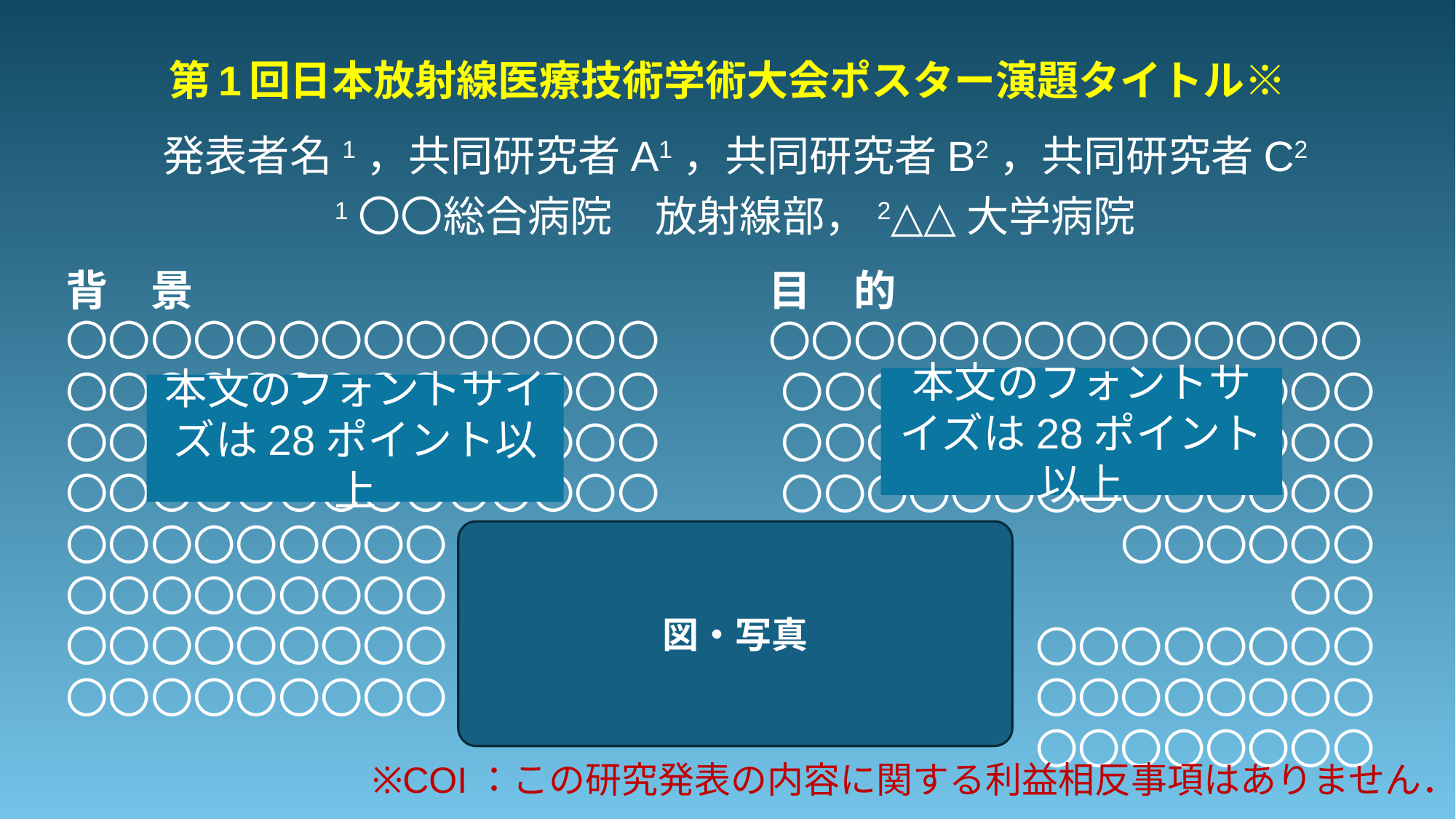

# 第1回日本放射線医療技術学術大会ポスター演題タイトル※
発表者名1，共同研究者A1，共同研究者B2，共同研究者C2
1〇〇総合病院　放射線部，2△△大学病院
背　景
〇〇〇〇〇〇〇〇〇〇〇〇〇〇
〇〇〇〇〇〇〇〇〇〇〇〇〇〇
〇〇〇〇〇〇〇〇〇〇〇〇〇〇
〇〇〇〇〇〇〇〇〇〇〇〇〇〇
〇〇〇〇〇〇〇〇〇
〇〇〇〇〇〇〇〇〇
〇〇〇〇〇〇〇〇〇
〇〇〇〇〇〇〇〇〇
目　的
〇〇〇〇〇〇〇〇〇〇〇〇〇〇
〇〇〇〇〇〇〇〇〇〇〇〇〇〇
〇〇〇〇〇〇〇〇〇〇〇〇〇〇
〇〇〇〇〇〇〇〇〇〇〇〇〇〇
　　　　　　　　〇〇〇〇〇〇〇〇
〇〇〇〇〇〇〇〇
〇〇〇〇〇〇〇〇
〇〇〇〇〇〇〇〇
本文のフォントサイズは28ポイント以上
本文のフォントサイズは28ポイント以上
図・写真
※COI：この研究発表の内容に関する利益相反事項はありません．